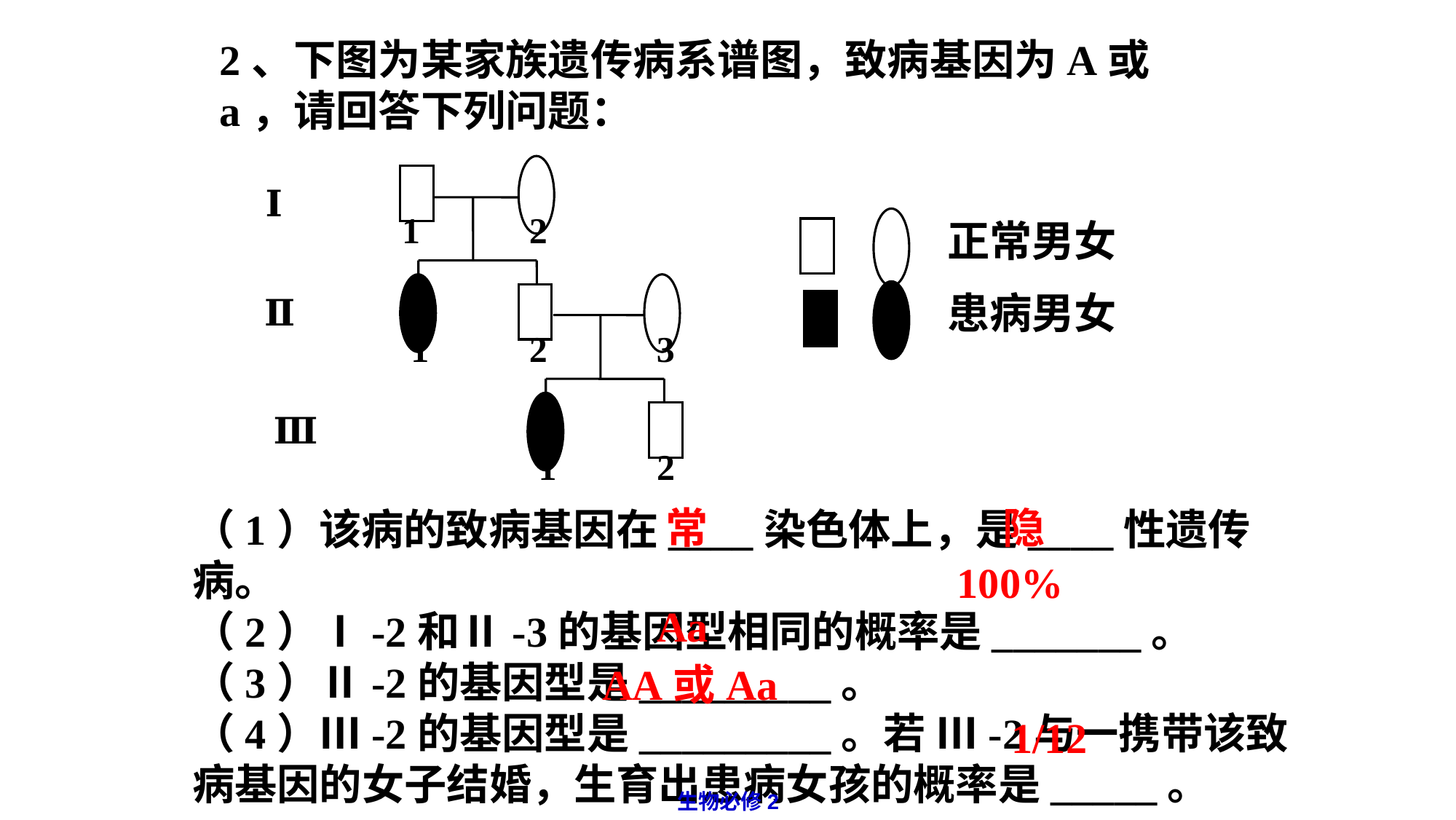

2、下图为某家族遗传病系谱图，致病基因为A或a，请回答下列问题：

Ⅰ

1            2

正常男女
患病男女

Ⅱ

       2            3

Ⅲ

1           2
常
隐
（1）该病的致病基因在____染色体上，是____性遗传病。
（2）Ⅰ-2和Ⅱ-3的基因型相同的概率是_______。
（3）Ⅱ-2的基因型是_________。
（4）Ⅲ-2的基因型是_________。若 Ⅲ-2与一携带该致病基因的女子结婚，生育出患病女孩的概率是_____。
100%
Aa
AA或Aa
1/12
生物必修2